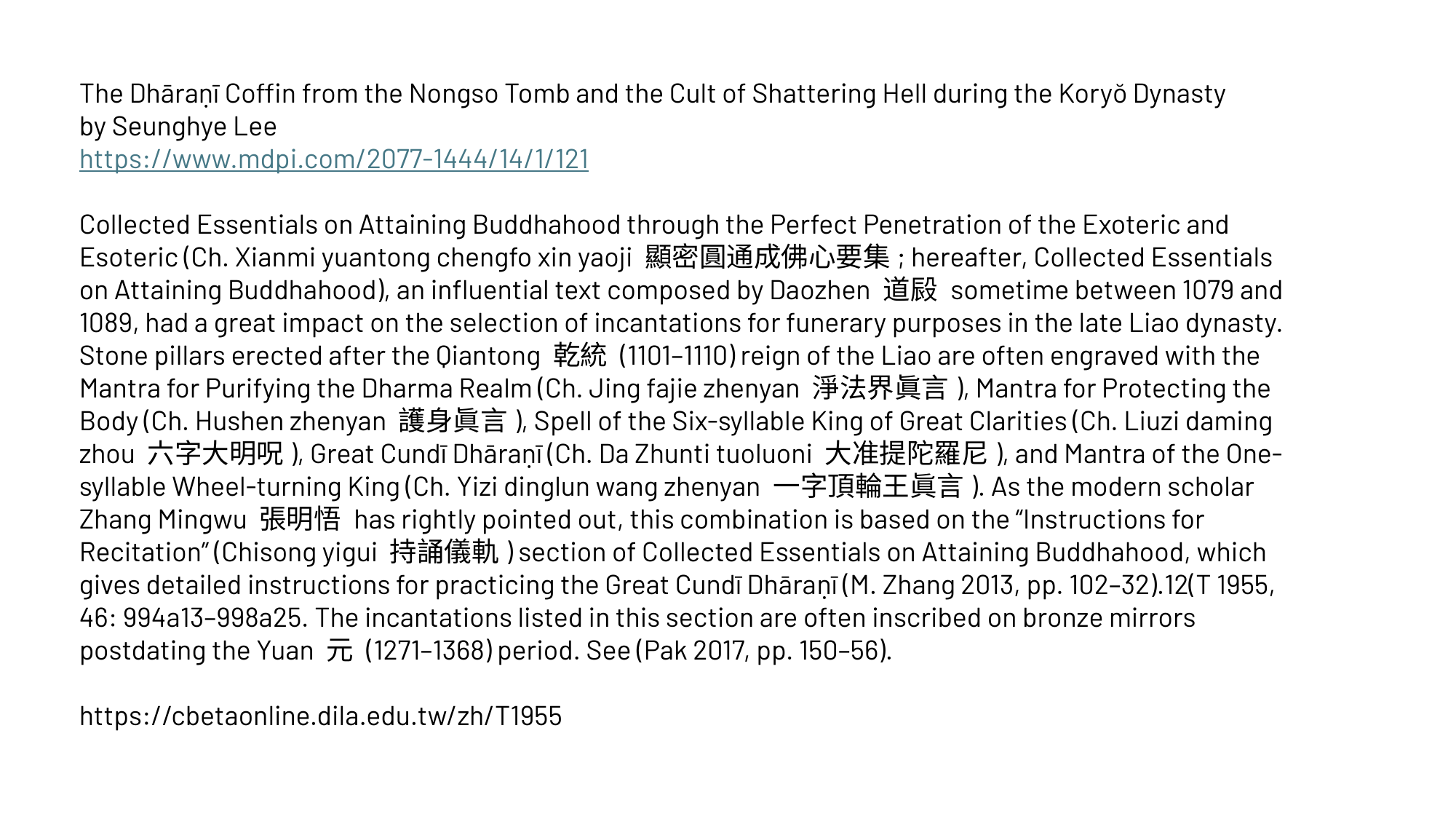

The Dhāraṇī Coffin from the Nongso Tomb and the Cult of Shattering Hell during the Koryŏ Dynasty
by Seunghye Lee
https://www.mdpi.com/2077-1444/14/1/121

Collected Essentials on Attaining Buddhahood through the Perfect Penetration of the Exoteric and Esoteric (Ch. Xianmi yuantong chengfo xin yaoji 顯密圓通成佛心要集; hereafter, Collected Essentials on Attaining Buddhahood), an influential text composed by Daozhen 道㲀 sometime between 1079 and 1089, had a great impact on the selection of incantations for funerary purposes in the late Liao dynasty. Stone pillars erected after the Qiantong 乾統 (1101–1110) reign of the Liao are often engraved with the Mantra for Purifying the Dharma Realm (Ch. Jing fajie zhenyan 淨法界眞言), Mantra for Protecting the Body (Ch. Hushen zhenyan 護身眞言), Spell of the Six-syllable King of Great Clarities (Ch. Liuzi daming zhou 六字大明呪), Great Cundī Dhāraṇī (Ch. Da Zhunti tuoluoni 大准提陀羅尼), and Mantra of the One-syllable Wheel-turning King (Ch. Yizi dinglun wang zhenyan 一字頂輪王眞言). As the modern scholar Zhang Mingwu 張明悟 has rightly pointed out, this combination is based on the “Instructions for Recitation” (Chisong yigui 持誦儀軌) section of Collected Essentials on Attaining Buddhahood, which gives detailed instructions for practicing the Great Cundī Dhāraṇī (M. Zhang 2013, pp. 102–32).12(T 1955, 46: 994a13–998a25. The incantations listed in this section are often inscribed on bronze mirrors postdating the Yuan 元 (1271–1368) period. See (Pak 2017, pp. 150–56).

https://cbetaonline.dila.edu.tw/zh/T1955